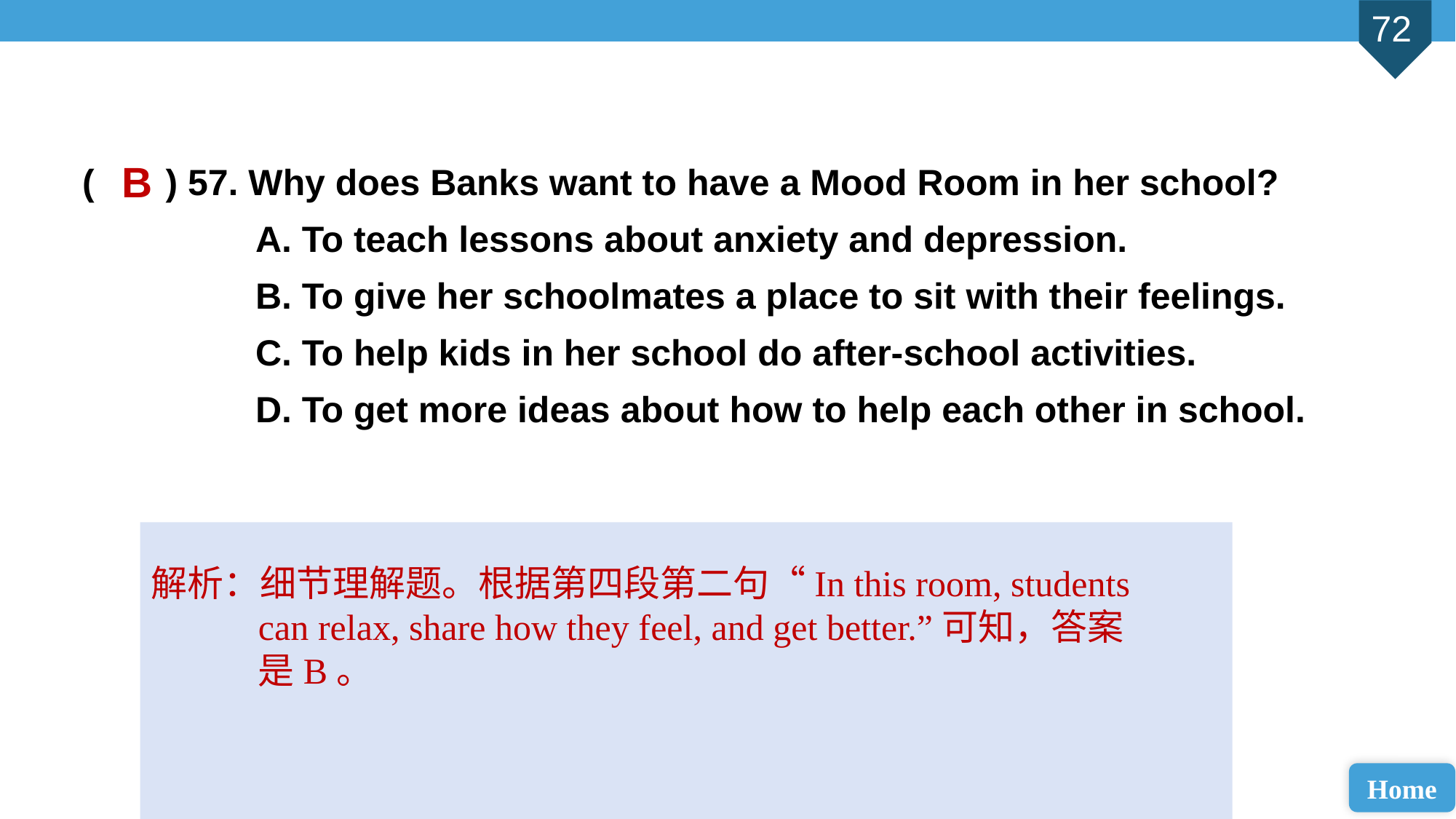

(       ) 57. Why does Banks want to have a Mood Room in her school?
                 A. To teach lessons about anxiety and depression.
                 B. To give her schoolmates a place to sit with their feelings.
                 C. To help kids in her school do after-school activities.
                 D. To get more ideas about how to help each other in school.
B

解析：细节理解题。根据第四段第二句“In this room, students can relax, share how they feel, and get better.”可知，答案是B。